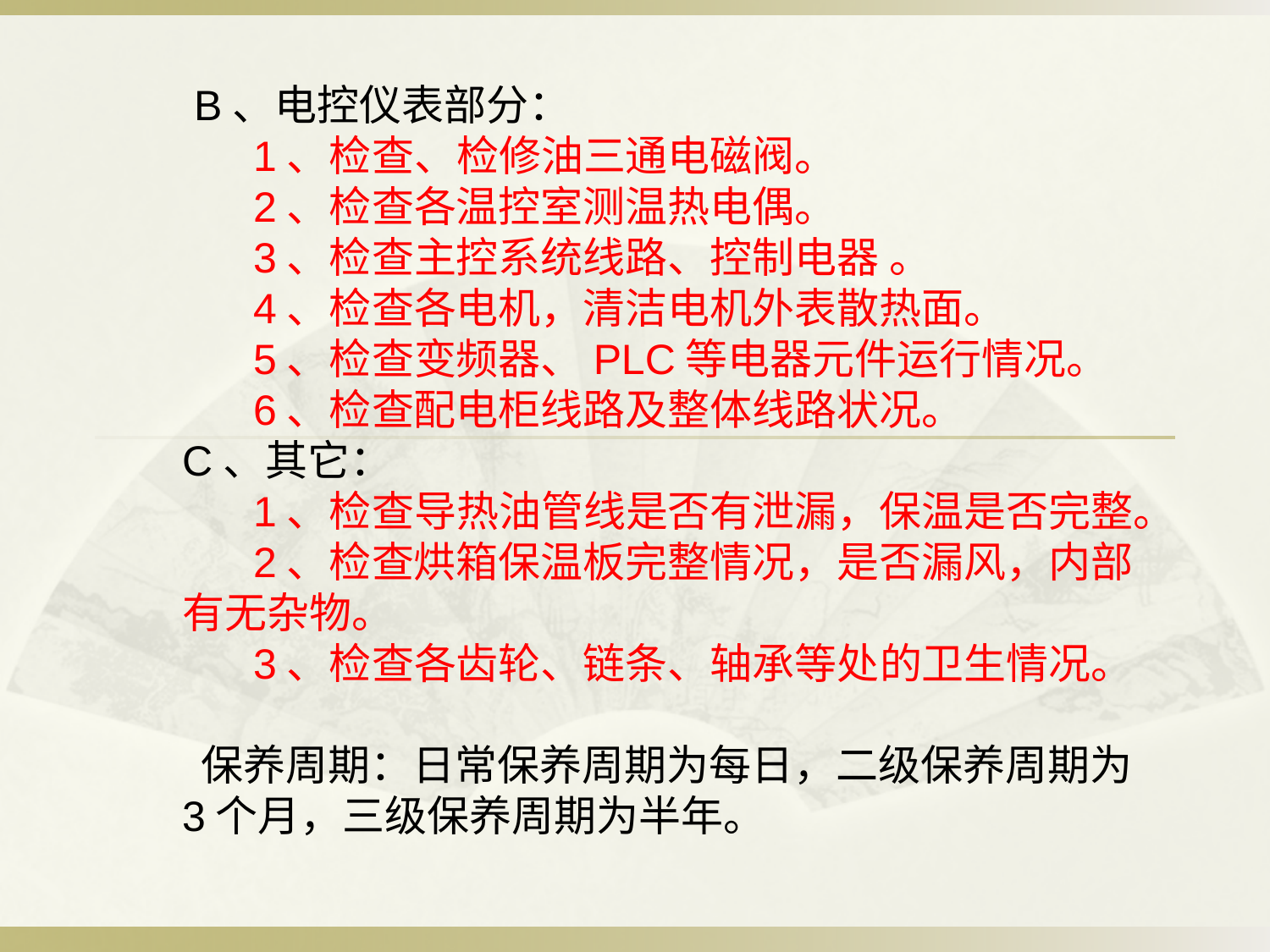

B、电控仪表部分：
      1、检查、检修油三通电磁阀。
      2、检查各温控室测温热电偶。
      3、检查主控系统线路、控制电器 。
      4、检查各电机，清洁电机外表散热面。
      5、检查变频器、PLC等电器元件运行情况。
      6、检查配电柜线路及整体线路状况。
C、其它：
      1、检查导热油管线是否有泄漏，保温是否完整。
      2、检查烘箱保温板完整情况，是否漏风，内部有无杂物。
      3、检查各齿轮、链条、轴承等处的卫生情况。
  保养周期：日常保养周期为每日，二级保养周期为3个月，三级保养周期为半年。